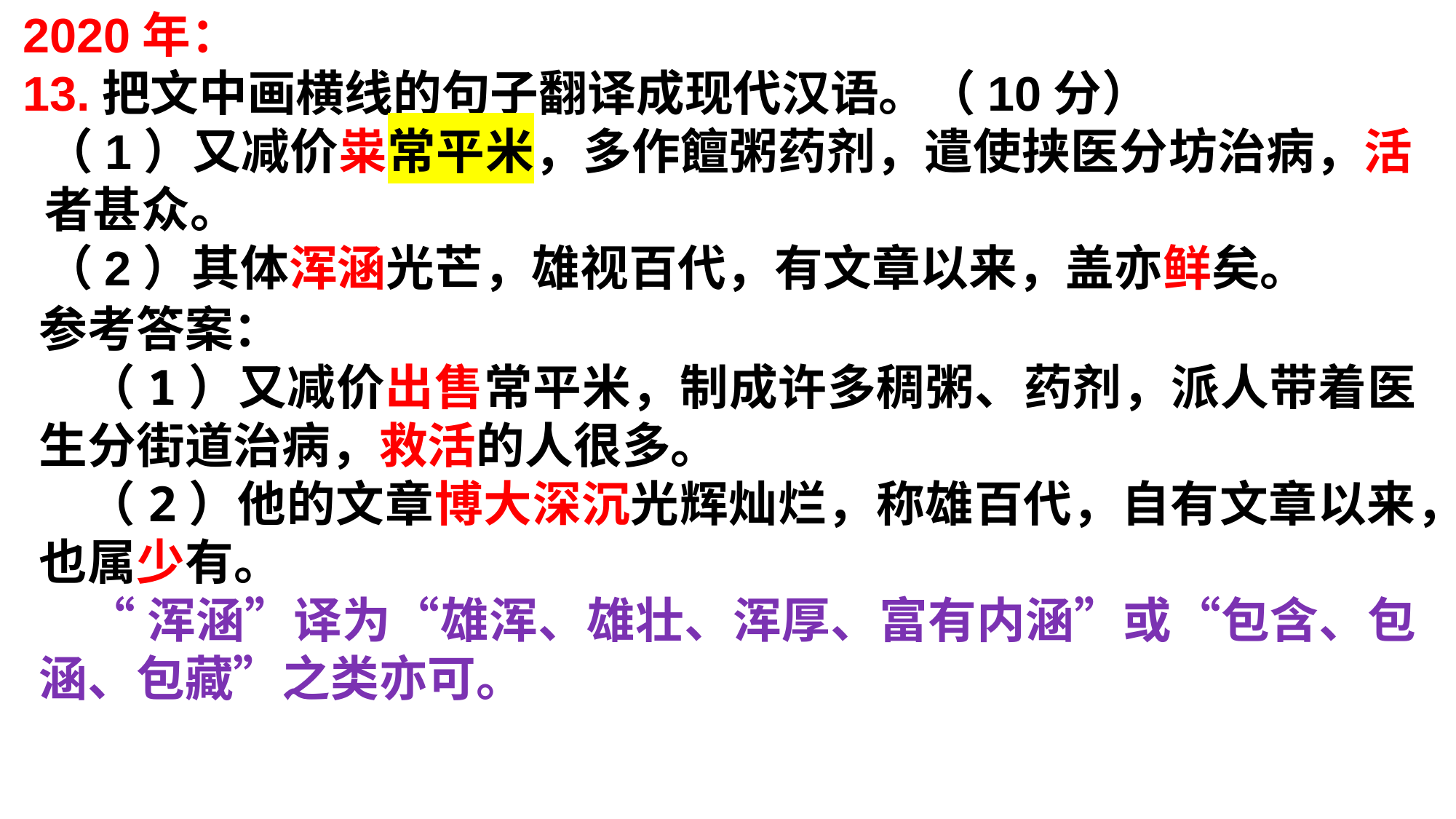

2020年：
13.把文中画横线的句子翻译成现代汉语。（10分）
（1）又减价粜常平米，多作饘粥药剂，遣使挟医分坊治病，活者甚众。
（2）其体浑涵光芒，雄视百代，有文章以来，盖亦鲜矣。
参考答案：
（1）又减价出售常平米，制成许多稠粥、药剂，派人带着医生分街道治病，救活的人很多。
（2）他的文章博大深沉光辉灿烂，称雄百代，自有文章以来，也属少有。
“浑涵”译为“雄浑、雄壮、浑厚、富有内涵”或“包含、包涵、包藏”之类亦可。